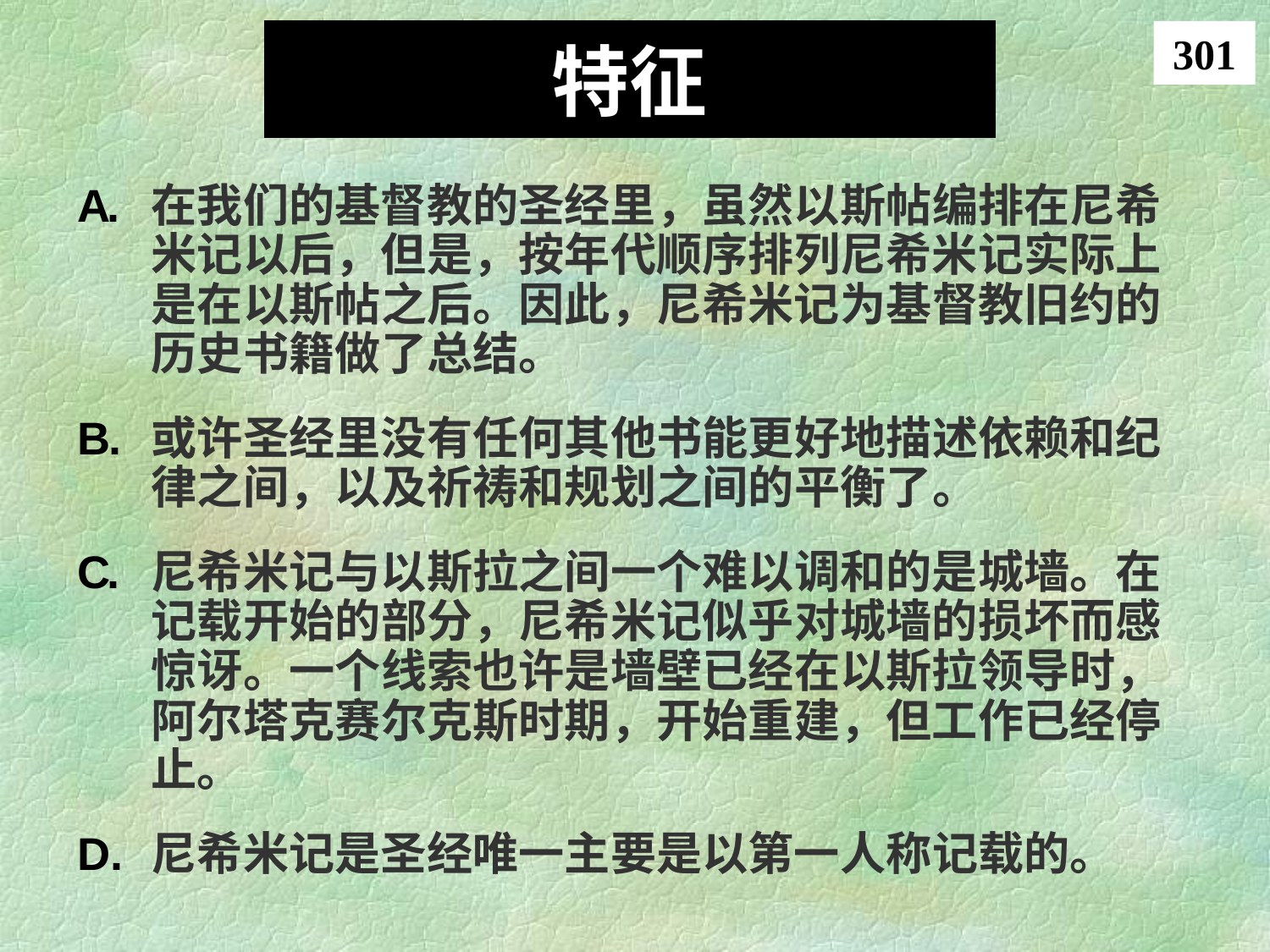

特征
301
在我们的基督教的圣经里，虽然以斯帖编排在尼希米记以后，但是，按年代顺序排列尼希米记实际上是在以斯帖之后。因此，尼希米记为基督教旧约的历史书籍做了总结。

或许圣经里没有任何其他书能更好地描述依赖和纪律之间，以及祈祷和规划之间的平衡了。

尼希米记与以斯拉之间一个难以调和的是城墙。在记载开始的部分，尼希米记似乎对城墙的损坏而感惊讶。一个线索也许是墙壁已经在以斯拉领导时，阿尔塔克赛尔克斯时期，开始重建，但工作已经停止。

尼希米记是圣经唯一主要是以第一人称记载的。